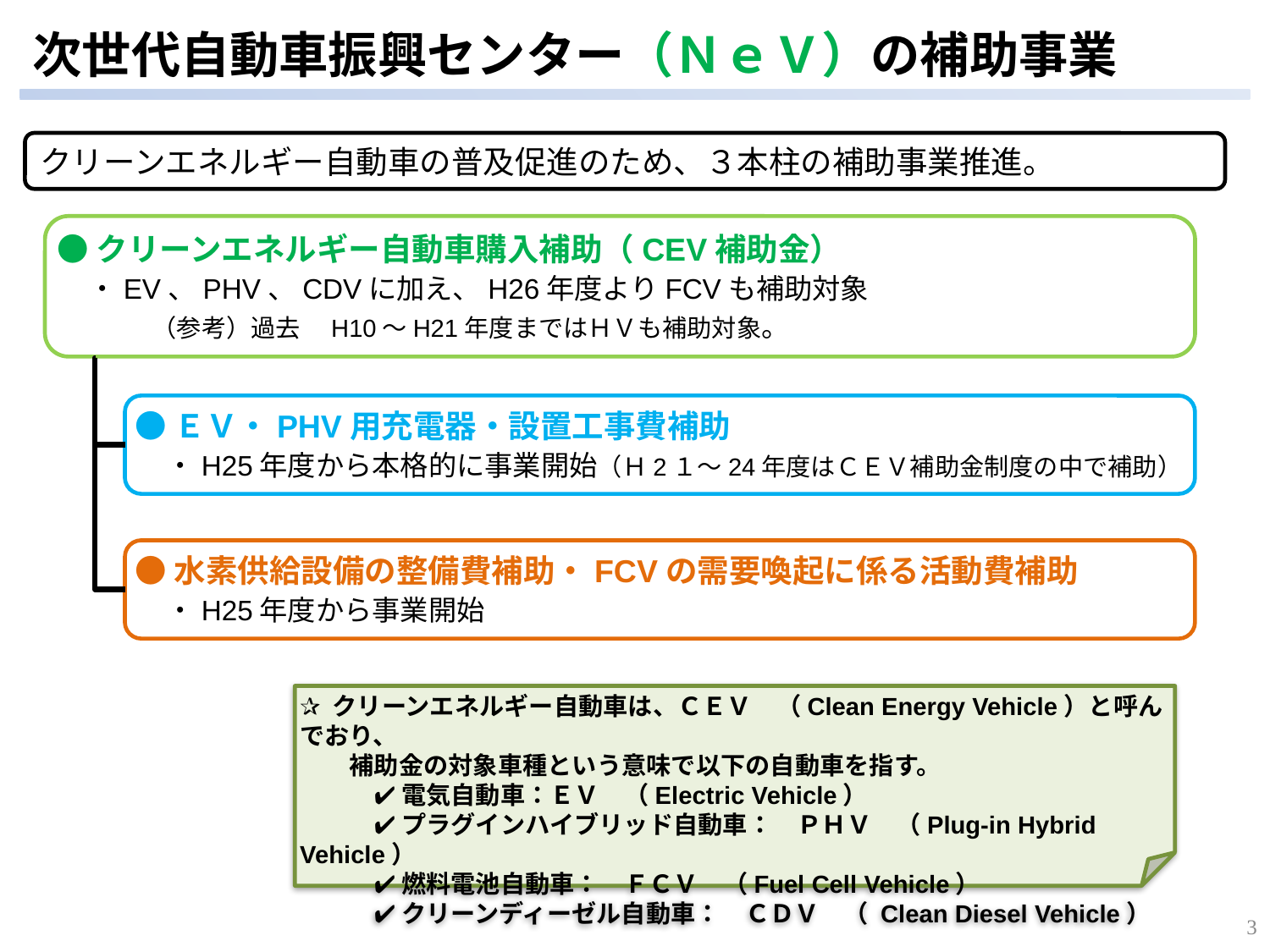

# 次世代自動車振興センター（ＮｅＶ）の補助事業
クリーンエネルギー自動車の普及促進のため、３本柱の補助事業推進。
●クリーンエネルギー自動車購入補助（CEV補助金）
　・EV、PHV、CDVに加え、H26年度よりFCVも補助対象
　　　（参考）過去　H10～H21年度まではＨＶも補助対象。
●ＥＶ・PHV用充電器・設置工事費補助
　・H25年度から本格的に事業開始（Ｈ2１～24年度はＣＥＶ補助金制度の中で補助）
●水素供給設備の整備費補助・FCVの需要喚起に係る活動費補助
　・H25年度から事業開始
✰ クリーンエネルギー自動車は、ＣＥＶ　（Clean Energy Vehicle）と呼んでおり、
　　補助金の対象車種という意味で以下の自動車を指す。
　　　✔ 電気自動車：ＥＶ　（Electric Vehicle）
　　　✔ プラグインハイブリッド自動車：　ＰＨＶ　（Plug-in Hybrid Vehicle）
　　　✔ 燃料電池自動車：　ＦＣＶ　（Fuel Cell Vehicle）
　　　✔ クリーンディーゼル自動車：　ＣＤＶ　（ Clean Diesel Vehicle）
3